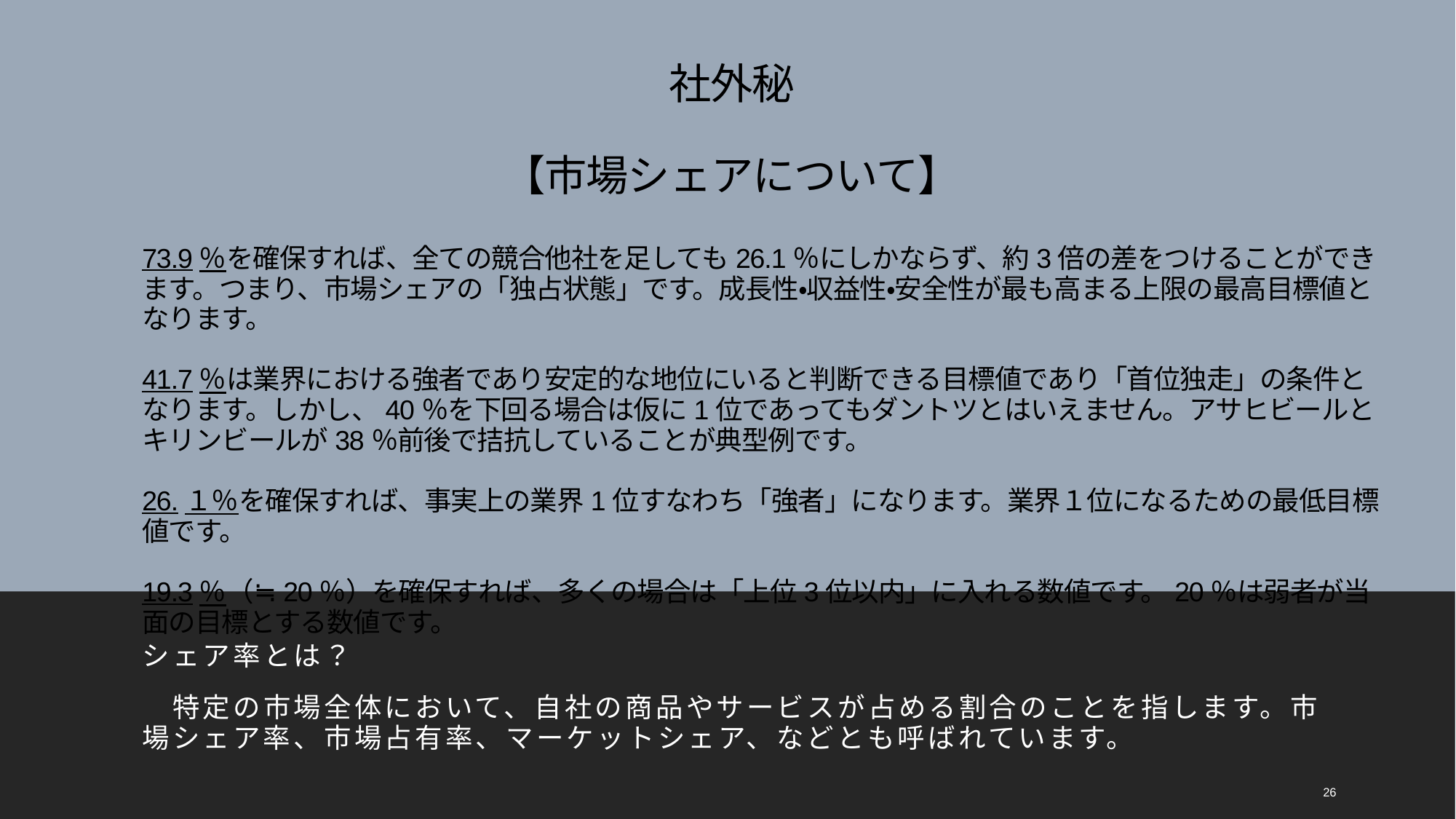

# 社外秘 【市場シェアについて】
73.9％を確保すれば、全ての競合他社を足しても26.1％にしかならず、約3倍の差をつけることができます。つまり、市場シェアの「独占状態」です。成長性・収益性・安全性が最も高まる上限の最高目標値となります。

41.7％は業界における強者であり安定的な地位にいると判断できる目標値であり「首位独走」の条件となります。しかし、40％を下回る場合は仮に1位であってもダントツとはいえません。アサヒビールとキリンビールが38％前後で拮抗していることが典型例です。

26.１％を確保すれば、事実上の業界1位すなわち「強者」になります。業界１位になるための最低目標値です。

19.3％（≒20％）を確保すれば、多くの場合は「上位3位以内」に入れる数値です。20％は弱者が当面の目標とする数値です。

シェア率とは？
　特定の市場全体において、自社の商品やサービスが占める割合のことを指します。市場シェア率、市場占有率、マーケットシェア、などとも呼ばれています。
26